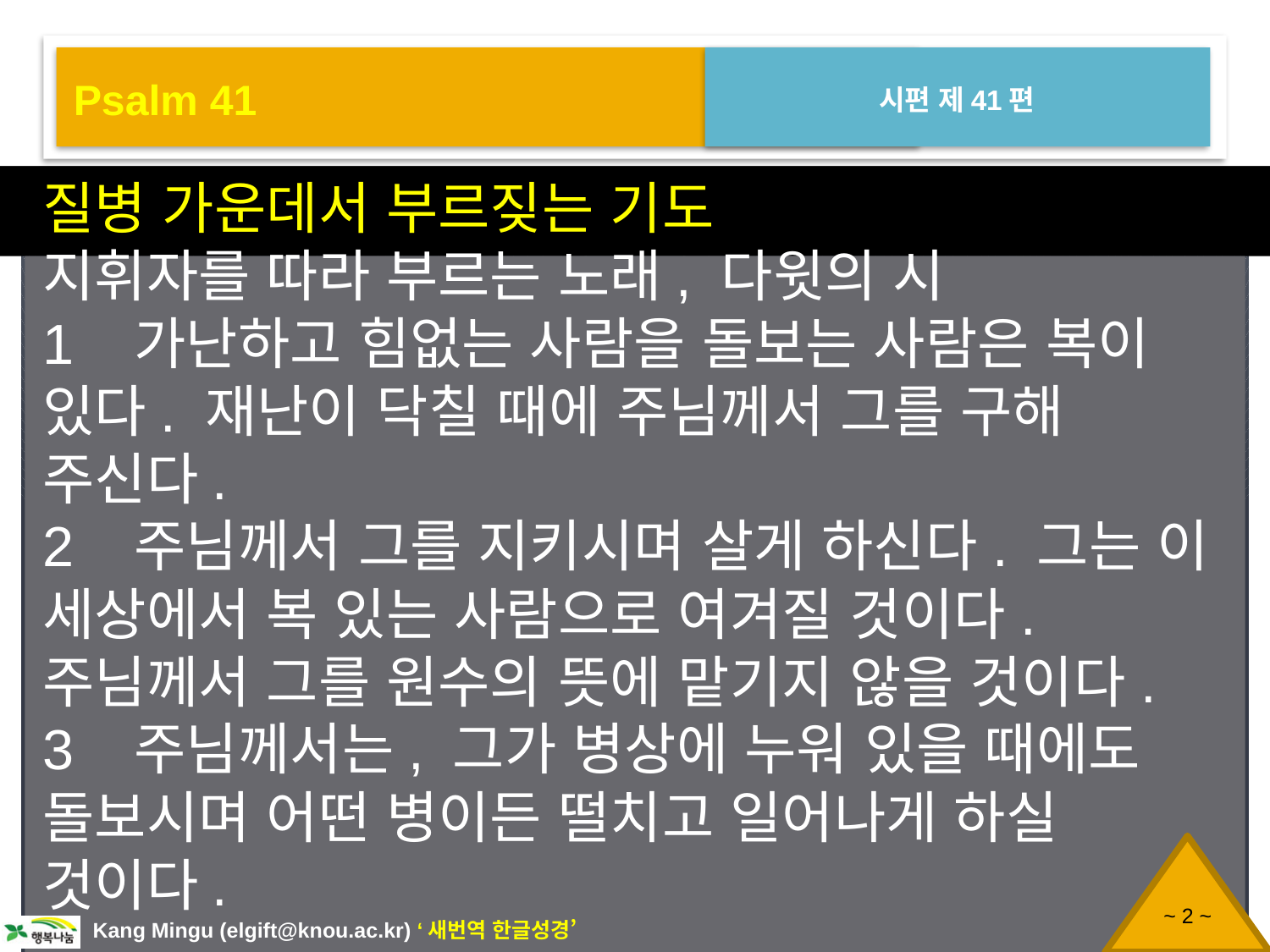

Psalm 41
시편 제41편
질병 가운데서 부르짖는 기도
지휘자를 따라 부르는 노래, 다윗의 시
1   가난하고 힘없는 사람을 돌보는 사람은 복이 있다. 재난이 닥칠 때에 주님께서 그를 구해 주신다.
2   주님께서 그를 지키시며 살게 하신다. 그는 이 세상에서 복 있는 사람으로 여겨질 것이다. 주님께서 그를 원수의 뜻에 맡기지 않을 것이다.
3   주님께서는, 그가 병상에 누워 있을 때에도 돌보시며 어떤 병이든 떨치고 일어나게 하실 것이다.